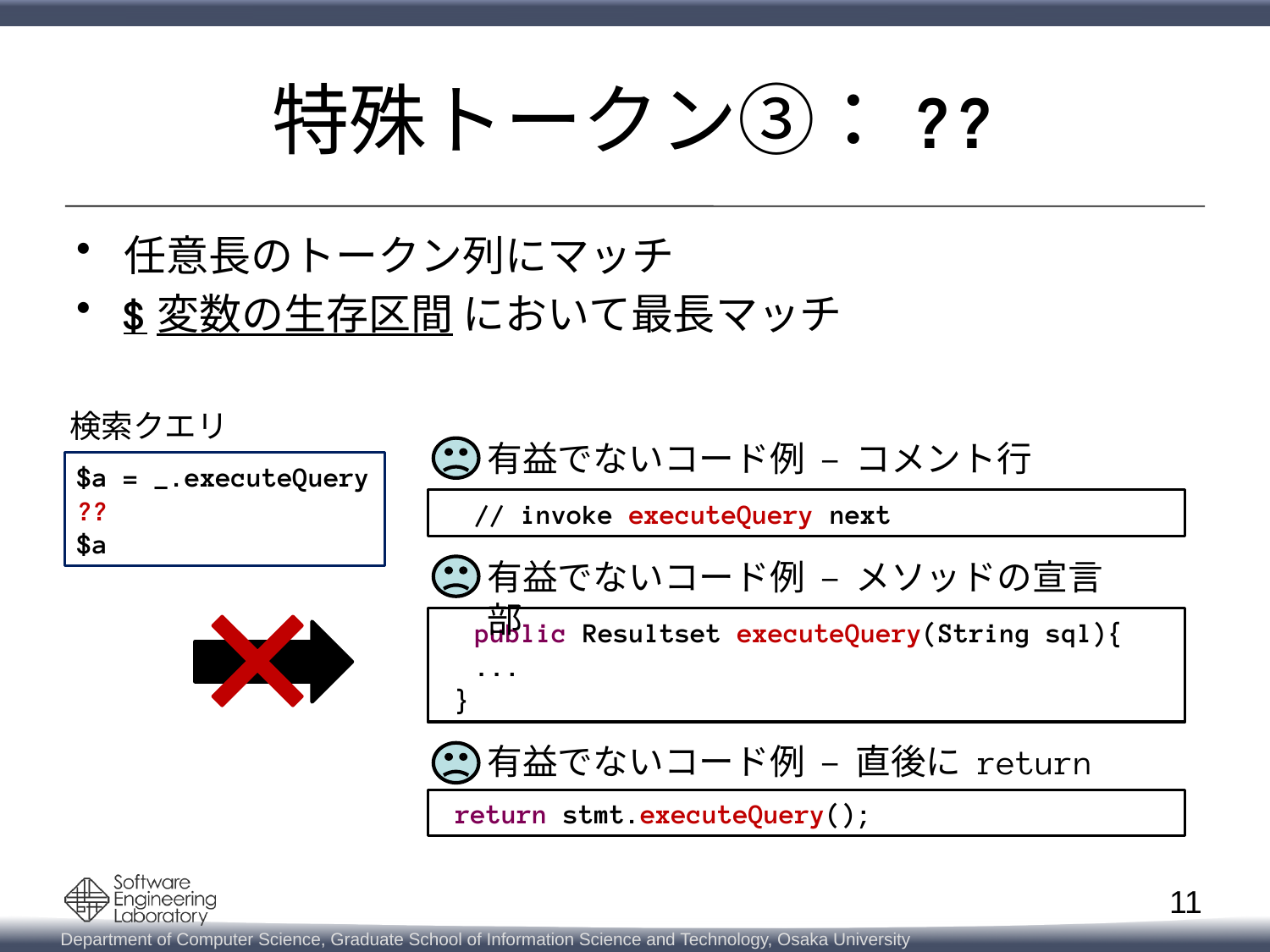

# 特殊トークン③：??
任意長のトークン列にマッチ
$変数の生存区間 において最長マッチ
検索クエリ
有益でないコード例  –  コメント行

$a = _.executeQuery
??
$a
　// invoke executeQuery next
有益でないコード例  –  メソッドの宣言部

　public Resultset executeQuery(String sql){
　...
 }

有益でないコード例  –  直後に return

 return stmt.executeQuery();
11